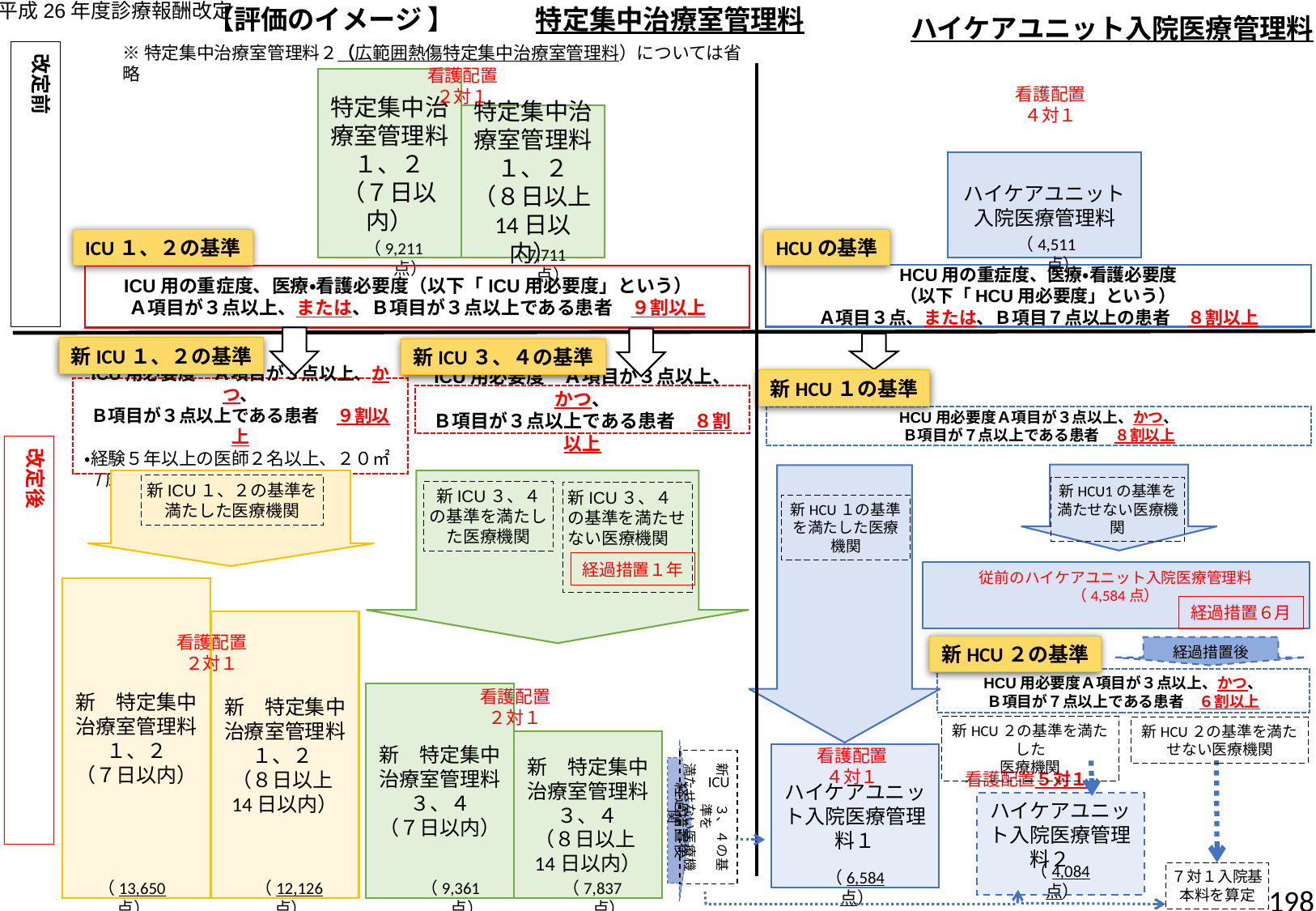

平成26年度診療報酬改定
【評価のイメージ 】　　　特定集中治療室管理料
ハイケアユニット入院医療管理料
※特定集中治療室管理料２（広範囲熱傷特定集中治療室管理料）については省略
改定前
看護配置２対１
特定集中治療室管理料１、２
（７日以内）
看護配置４対１
特定集中治療室管理料１、２
（８日以上14日以内）
ハイケアユニット
入院医療管理料
（4,511点）
ICU１、２の基準
HCUの基準
（9,211点）
（7,711点）
HCU用の重症度、医療・看護必要度
（以下「HCU用必要度」という）
Ａ項目３点、または、Ｂ項目７点以上の患者　８割以上
ICU用の重症度、医療・看護必要度（以下「ICU用必要度」という）
Ａ項目が３点以上、または、Ｂ項目が３点以上である患者　９割以上

新ICU１、２の基準
新ICU３、４の基準
新HCU１の基準
ICU用必要度　Ａ項目が３点以上、かつ、
Ｂ項目が３点以上である患者　９割以上
・経験５年以上の医師２名以上、２０㎡/床、臨床工学技士が常時勤務
ICU用必要度　Ａ項目が３点以上、かつ、
Ｂ項目が３点以上である患者　８割以上
HCU用必要度Ａ項目が３点以上、かつ、
Ｂ項目が７点以上である患者　８割以上
改定後

新ICU１、２の基準を
満たした医療機関
新HCU1の基準を満たせない医療機関
新ICU３、４の基準を満たした医療機関
新ICU３、４の基準を満たせない医療機関

新HCU１の基準を満たした医療機関
経過措置１年
従前のハイケアユニット入院医療管理料
（4,584点）

新　特定集中治療室管理料１、２
（７日以内）
経過措置６月
新　特定集中治療室管理料１、２
（８日以上14日以内）
看護配置２対１
新HCU２の基準
経過措置後
HCU用必要度Ａ項目が３点以上、かつ、
Ｂ項目が７点以上である患者　６割以上
看護配置２対１
新　特定集中治療室管理料３、４
（７日以内）
新HCU２の基準を満たした
医療機関
新HCU２の基準を満たせない医療機関
新　特定集中治療室管理料３、４
（８日以上14日以内）
看護配置４対１
経過措置後

ハイケアユニット入院医療管理料１
新　　３、４の基準を
満たせない医療機関
看護配置５対１
ICU
ハイケアユニット入院医療管理料２
（4,084点）
（6,584点）
７対１入院基本料を算定
（13,650点）
（12,126点）
（9,361点）
（7,837点）
198